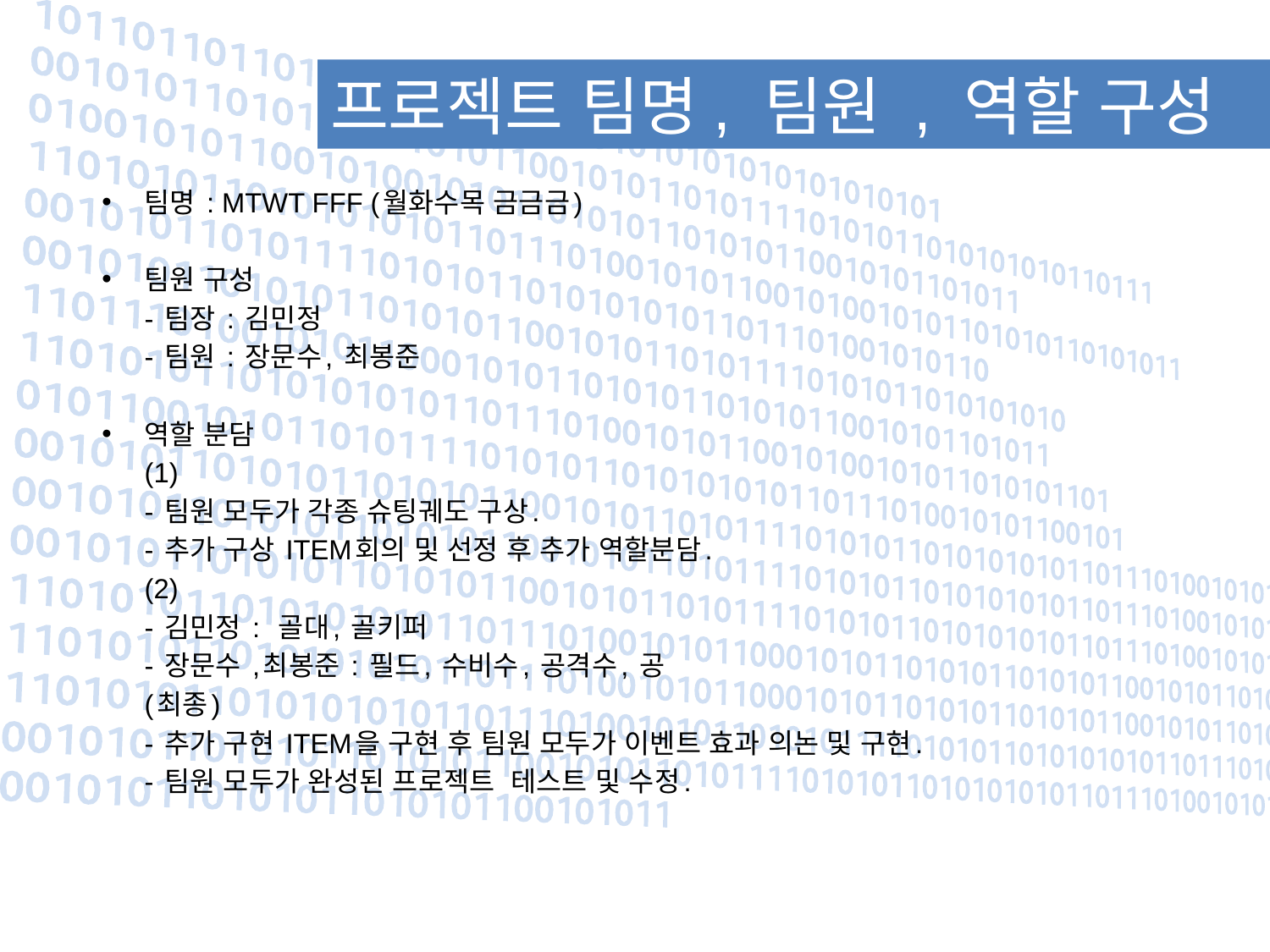

# 프로젝트 팀명, 팀원 , 역할 구성
팀명 : MTWT FFF (월화수목 금금금)

팀원 구성
	- 팀장 : 김민정
	- 팀원 : 장문수, 최봉준

역할 분담
	(1)
	- 팀원 모두가 각종 슈팅궤도 구상.
	- 추가 구상 ITEM회의 및 선정 후 추가 역할분담.
	(2)
	- 김민정 :  골대, 골키퍼
	- 장문수 ,최봉준 : 필드, 수비수, 공격수, 공
	(최종)
	- 추가 구현 ITEM을 구현 후 팀원 모두가 이벤트 효과 의논 및 구현.
	- 팀원 모두가 완성된 프로젝트  테스트 및 수정.